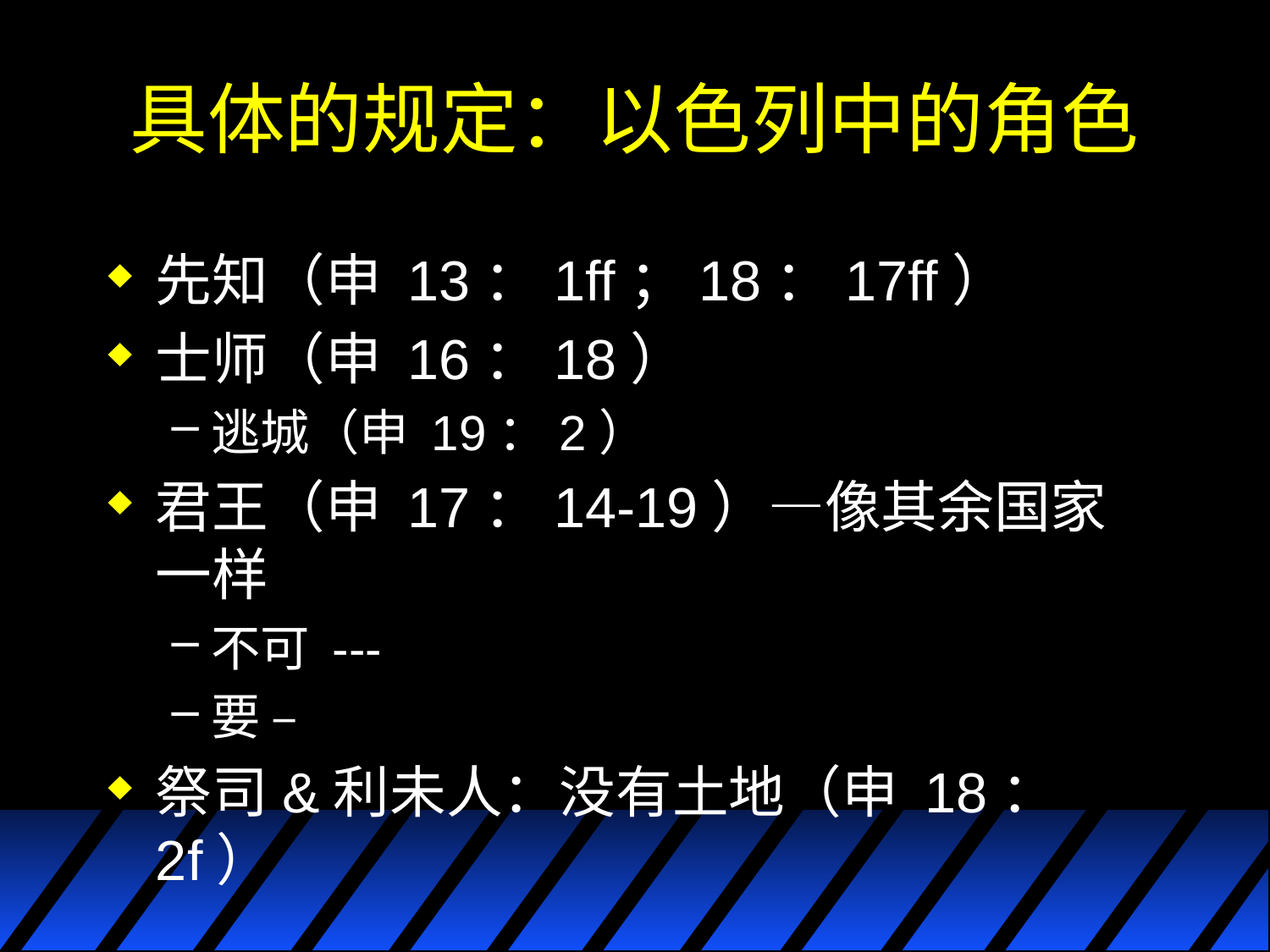

# 具体的规定：以色列中的角色
先知（申 13：1ff；18：17ff）
士师（申 16：18）
逃城（申 19：2）
君王（申 17：14-19）—像其余国家一样
不可 ---
要 –
祭司&利未人：没有土地（申 18：2f）